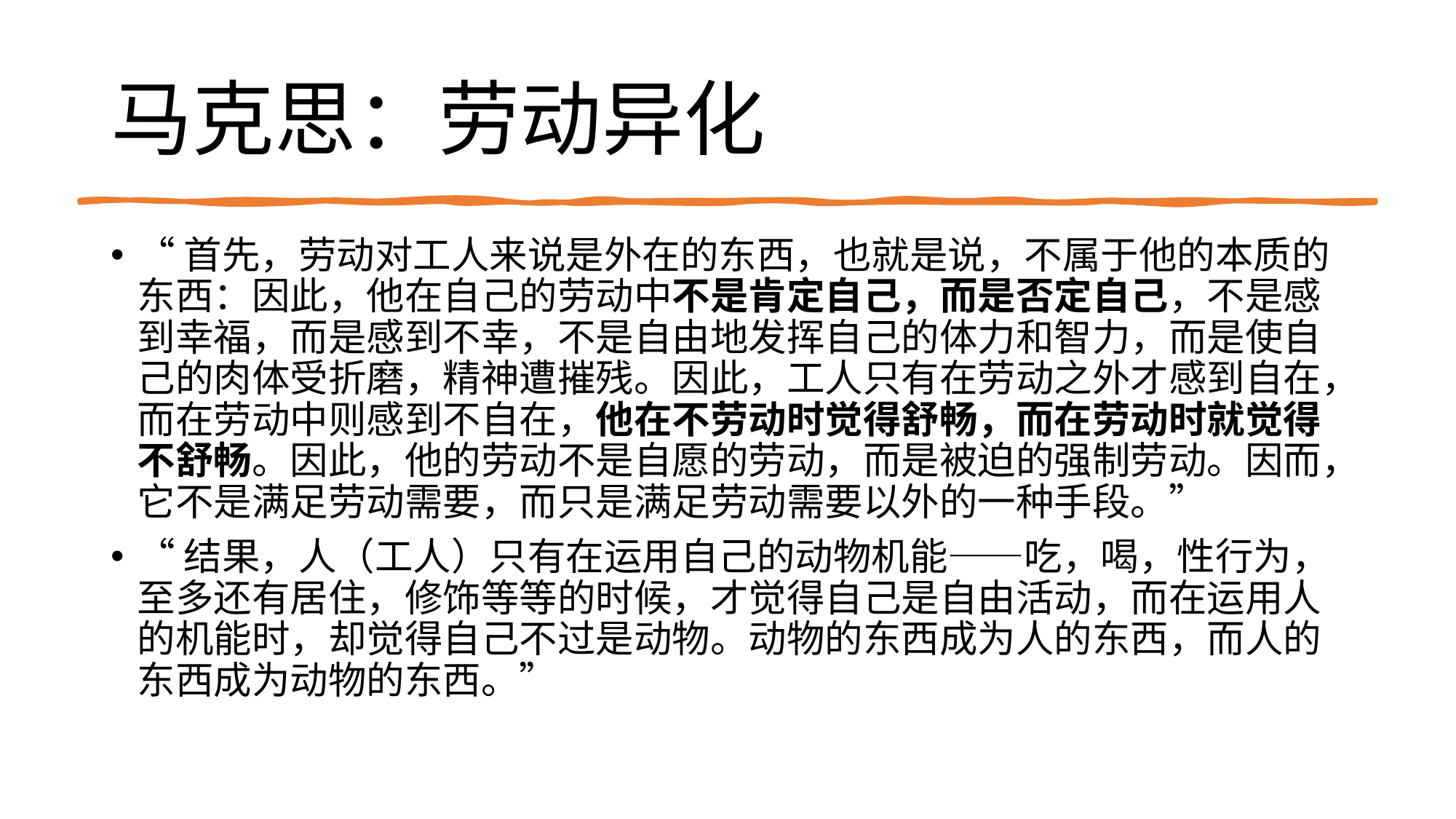

# 马克思：劳动异化

“首先，劳动对工人来说是外在的东西，也就是说，不属于他的本质的东西：因此，他在自己的劳动中不是肯定自己，而是否定自己，不是感到幸福，而是感到不幸，不是自由地发挥自己的体力和智力，而是使自己的肉体受折磨，精神遭摧残。因此，工人只有在劳动之外才感到自在，而在劳动中则感到不自在，他在不劳动时觉得舒畅，而在劳动时就觉得不舒畅。因此，他的劳动不是自愿的劳动，而是被迫的强制劳动。因而，它不是满足劳动需要，而只是满足劳动需要以外的一种手段。”
“结果，人（工人）只有在运用自己的动物机能——吃，喝，性行为，至多还有居住，修饰等等的时候，才觉得自己是自由活动，而在运用人的机能时，却觉得自己不过是动物。动物的东西成为人的东西，而人的东西成为动物的东西。”